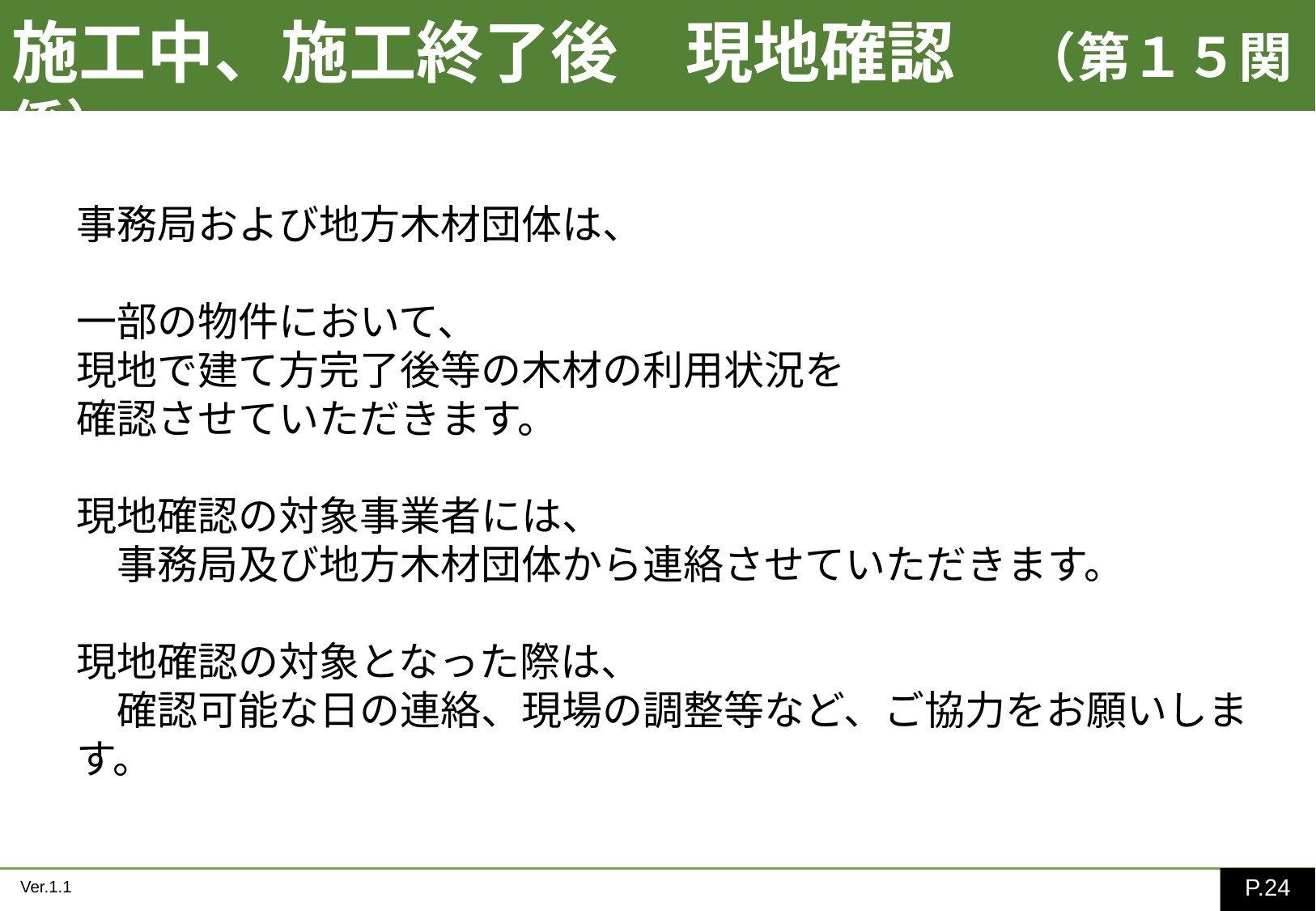

施工中、施工終了後　現地確認　（第１５関係）
事務局および地方木材団体は、

一部の物件において、
現地で建て方完了後等の木材の利用状況を
確認させていただきます。

現地確認の対象事業者には、
　事務局及び地方木材団体から連絡させていただきます。

現地確認の対象となった際は、
　確認可能な日の連絡、現場の調整等など、ご協力をお願いします。